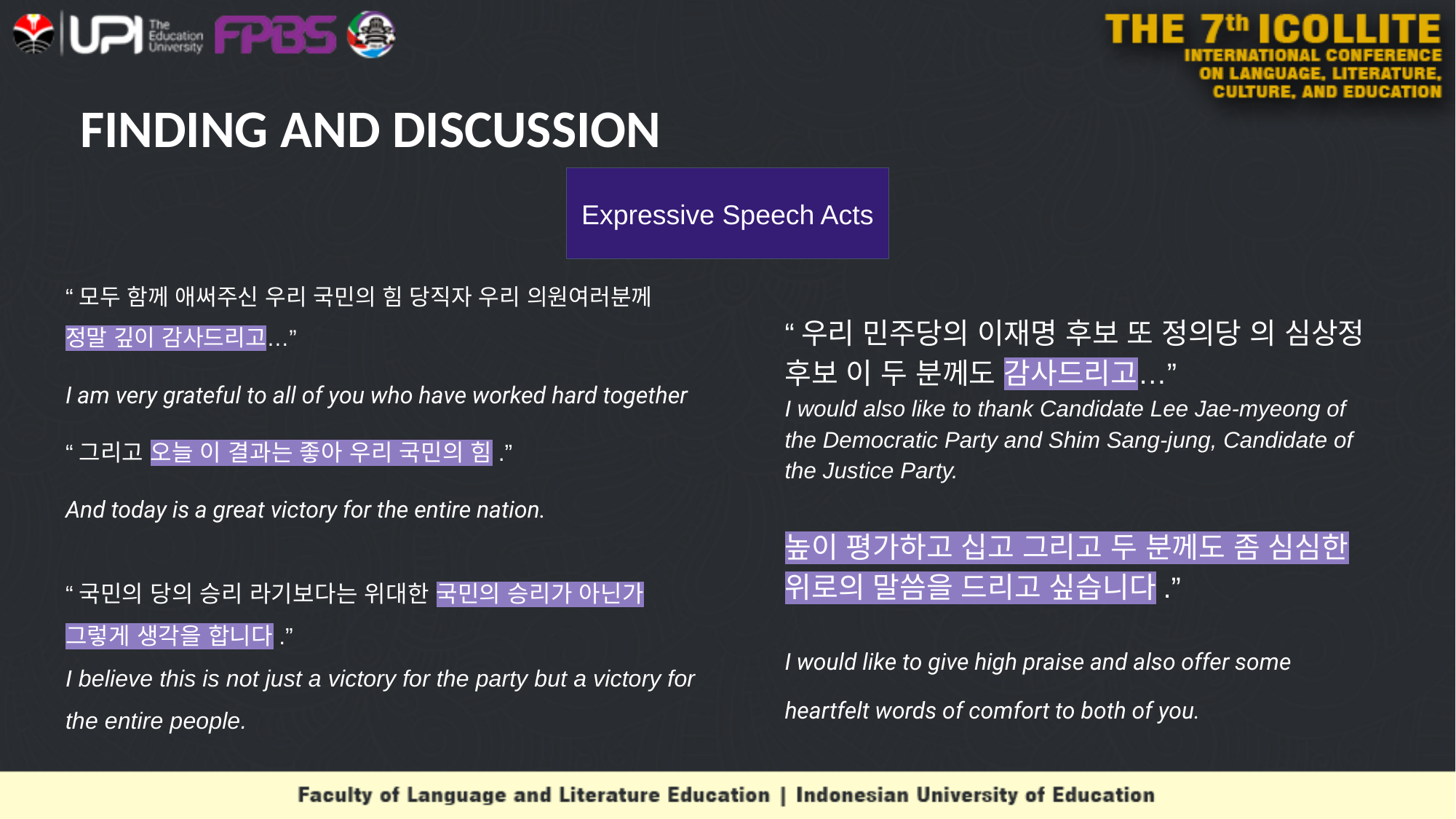

# FINDING AND DISCUSSION
Expressive Speech Acts
“모두 함께 애써주신 우리 국민의 힘 당직자 우리 의원여러분께 정말 깊이 감사드리고…”
I am very grateful to all of you who have worked hard together
“그리고 오늘 이 결과는 좋아 우리 국민의 힘.”
And today is a great victory for the entire nation.

“국민의 당의 승리 라기보다는 위대한 국민의 승리가 아닌가 그렇게 생각을 합니다.”
I believe this is not just a victory for the party but a victory for the entire people.

“우리 민주당의 이재명 후보 또 정의당 의 심상정 후보 이 두 분께도 감사드리고…”
I would also like to thank Candidate Lee Jae-myeong of the Democratic Party and Shim Sang-jung, Candidate of the Justice Party.

높이 평가하고 십고 그리고 두 분께도 좀 심심한 위로의 말씀을 드리고 싶습니다.”
I would like to give high praise and also offer some heartfelt words of comfort to both of you.